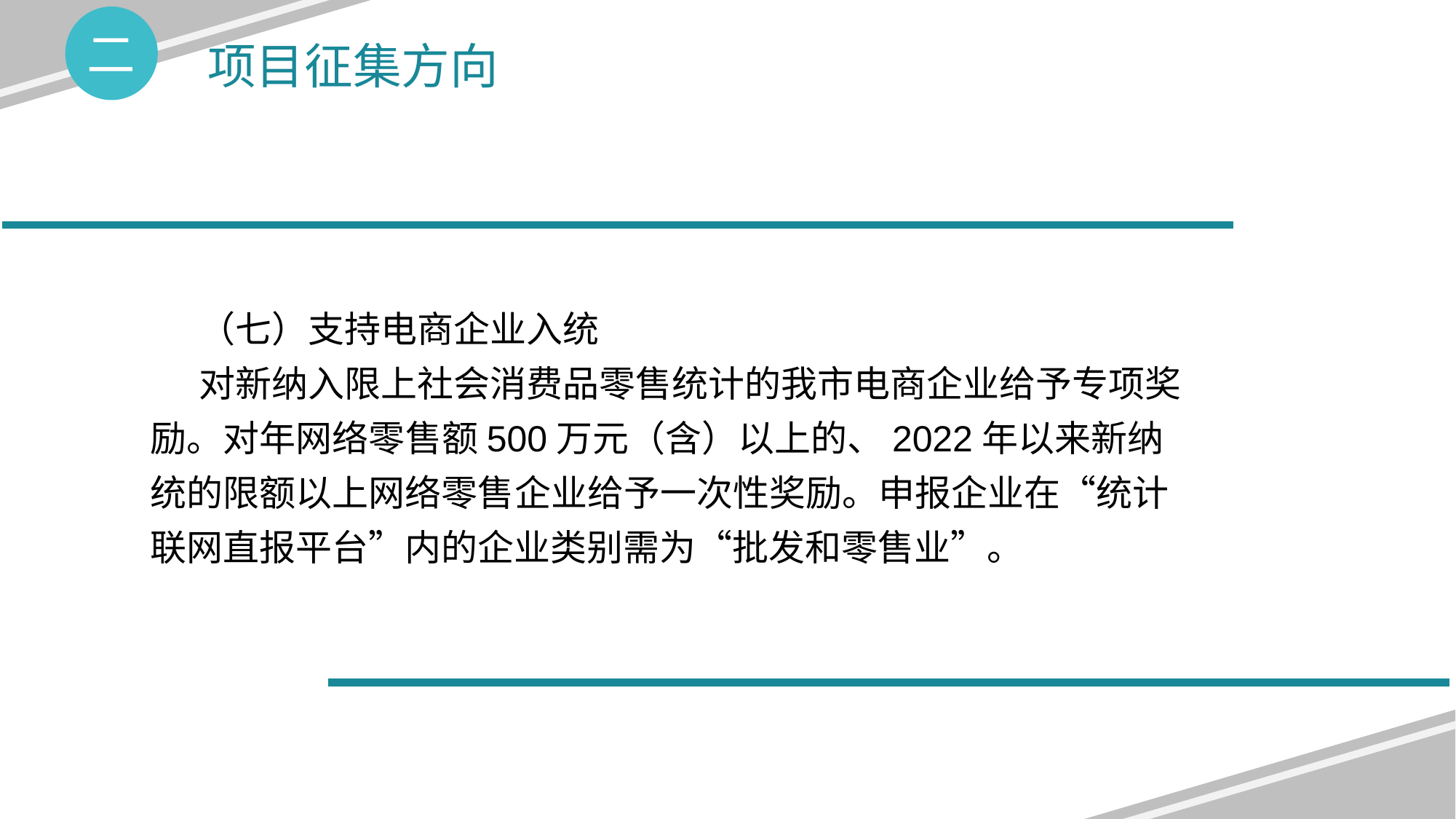

二
项目征集方向

（七）支持电商企业入统
对新纳入限上社会消费品零售统计的我市电商企业给予专项奖励。对年网络零售额500万元（含）以上的、2022年以来新纳统的限额以上网络零售企业给予一次性奖励。申报企业在“统计联网直报平台”内的企业类别需为“批发和零售业”。